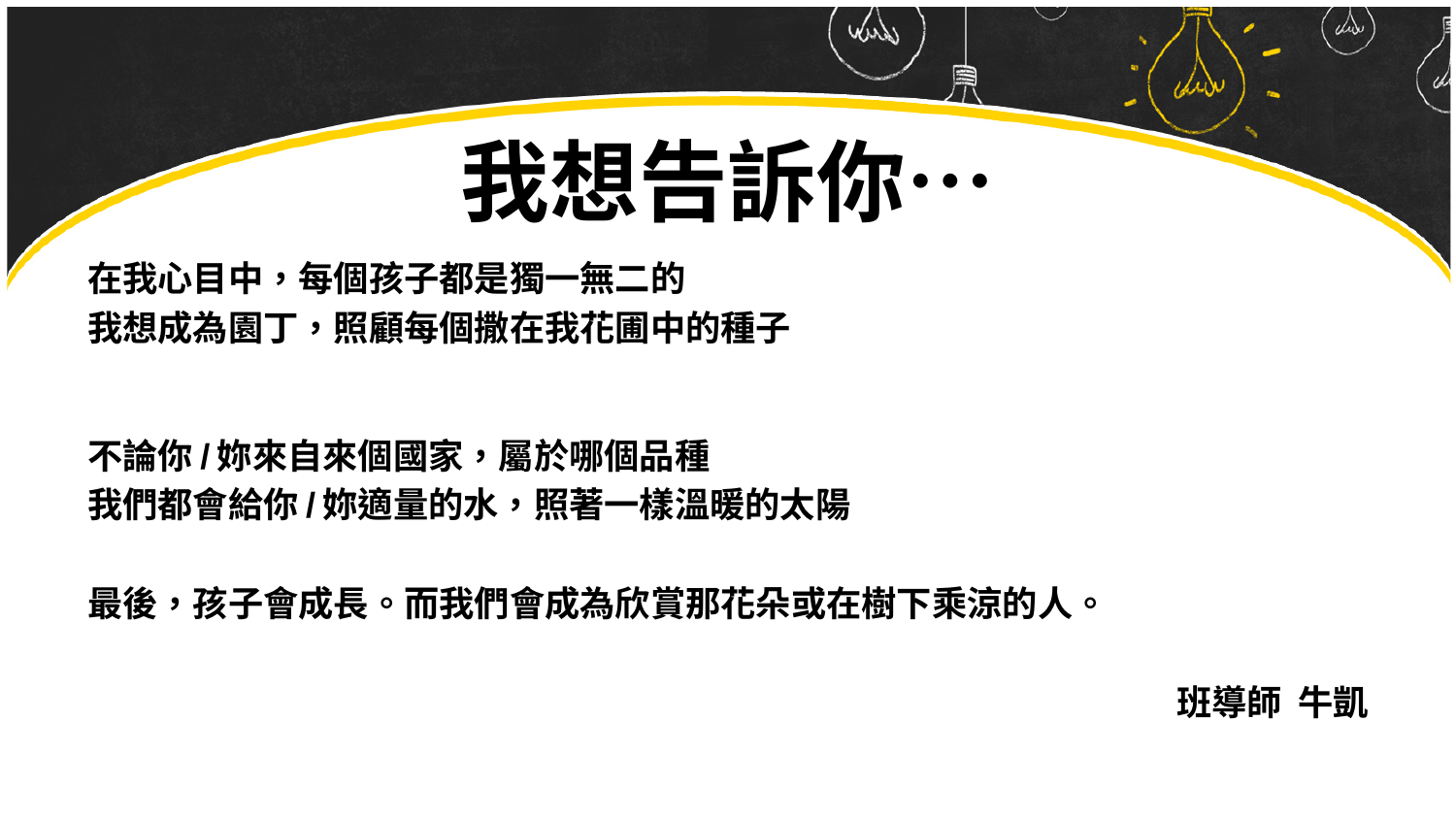

# 我想告訴你…
在我心目中，每個孩子都是獨一無二的
我想成為園丁，照顧每個撒在我花圃中的種子

不論你/妳來自來個國家，屬於哪個品種
我們都會給你/妳適量的水，照著一樣溫暖的太陽

最後，孩子會成長。而我們會成為欣賞那花朵或在樹下乘涼的人。

班導師  牛凱